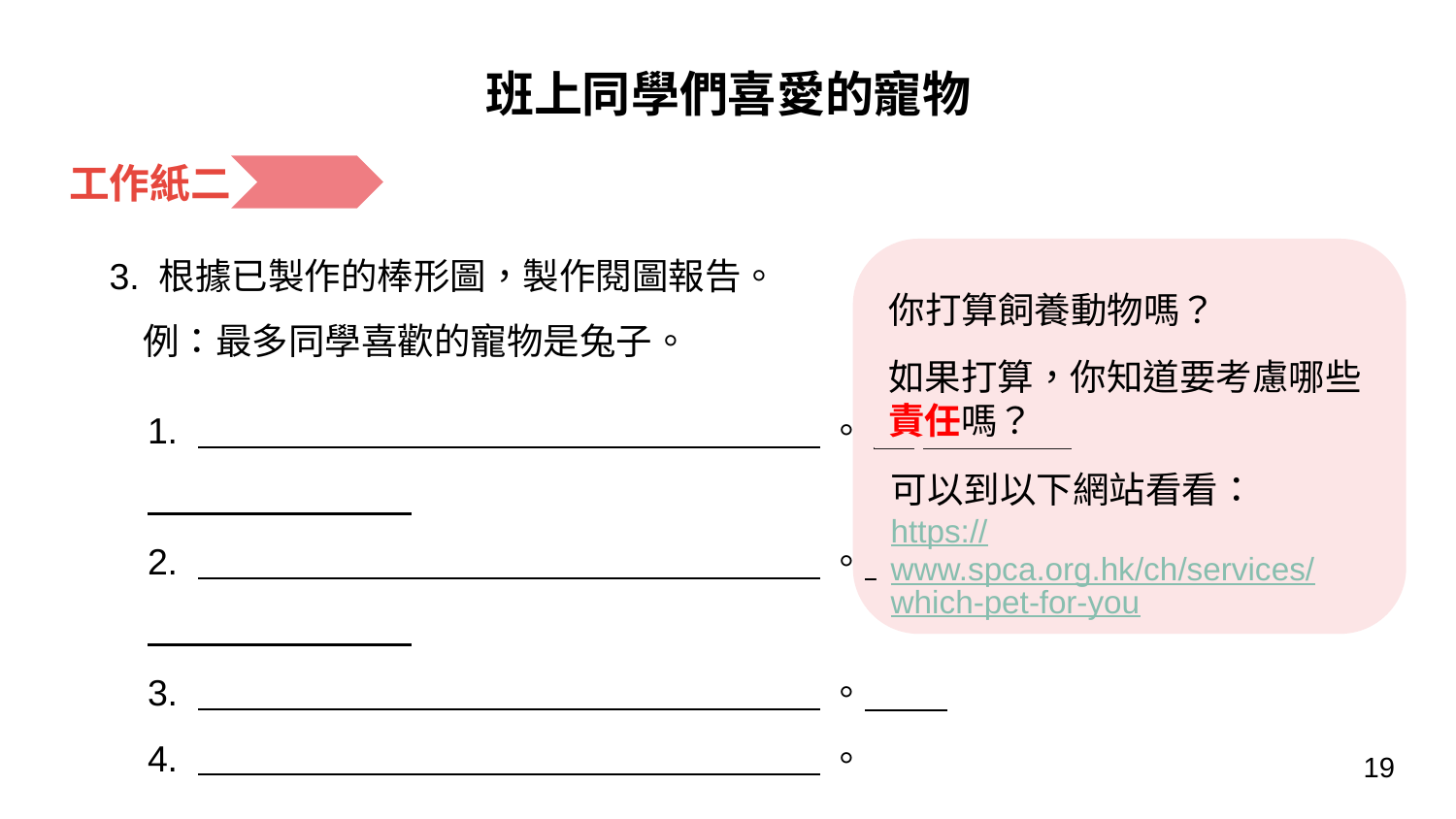

# 班上同學們喜愛的寵物
工作紙二

3. 根據已製作的棒形圖，製作閱圖報告。
   例：最多同學喜歡的寵物是兔子。

你打算飼養動物嗎？
如果打算，你知道要考慮哪些責任嗎？
1.                                                               。
2.                                                               。
3.                                                               。
4.                                                               。
可以到以下網站看看：
https://www.spca.org.hk/ch/services/which-pet-for-you
19